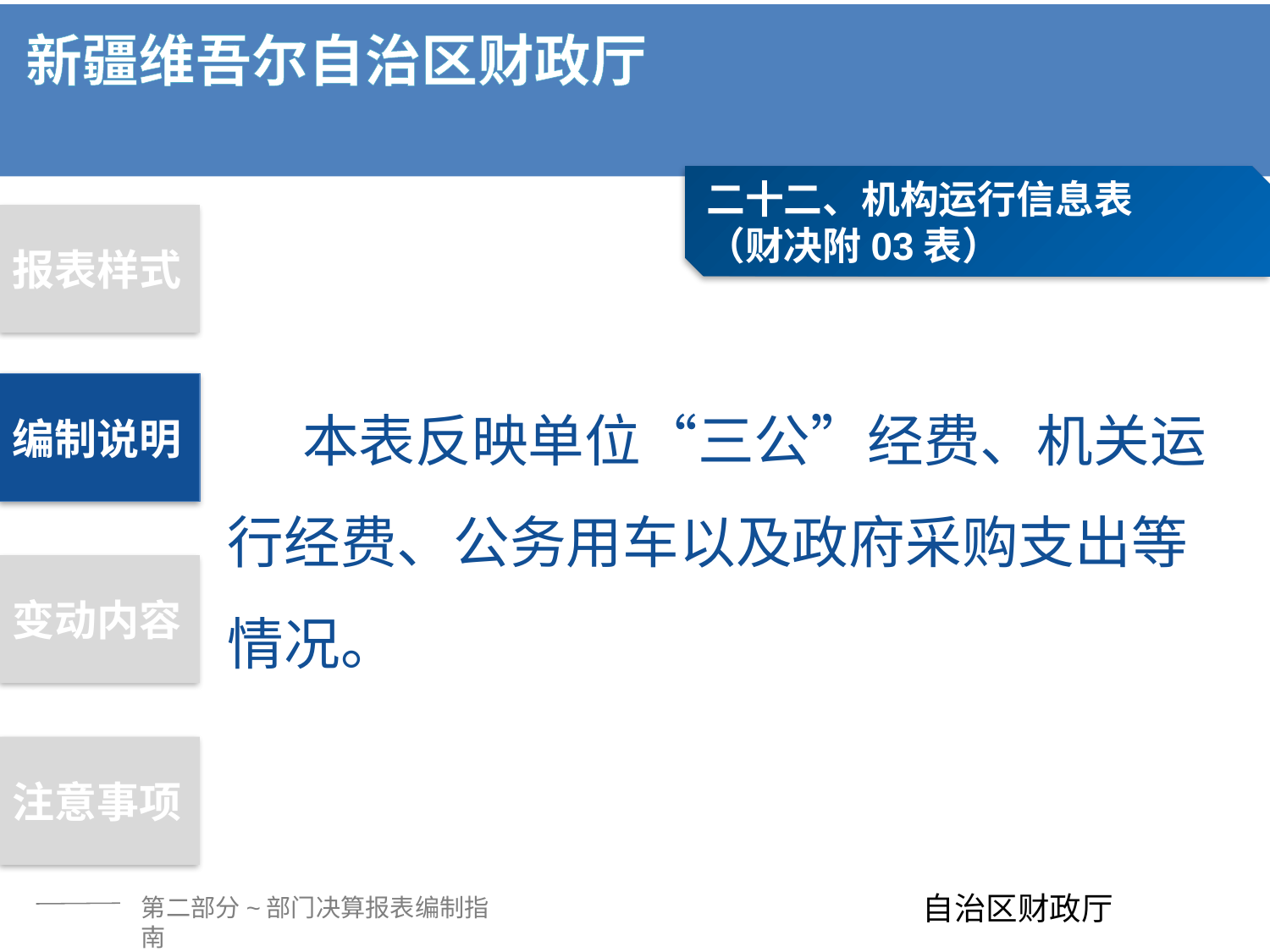

二十二、机构运行信息表
（财决附03表）
报表样式
编制说明
变动内容
注意事项

本表反映单位“三公”经费、机关运行经费、公务用车以及政府采购支出等情况。
第二部分~部门决算报表编制指南
103